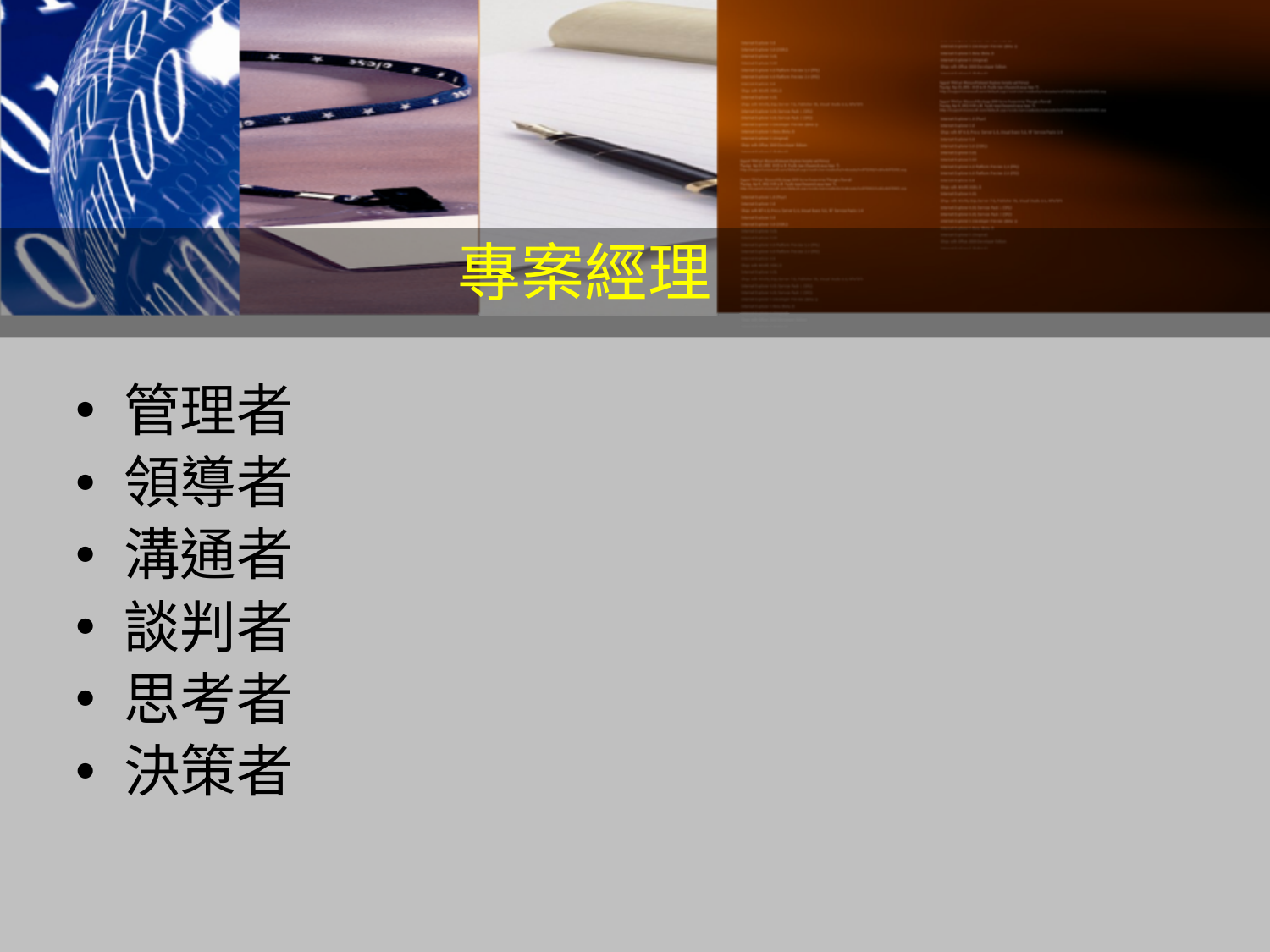

專案經理
管理者
領導者
溝通者
談判者
思考者
決策者